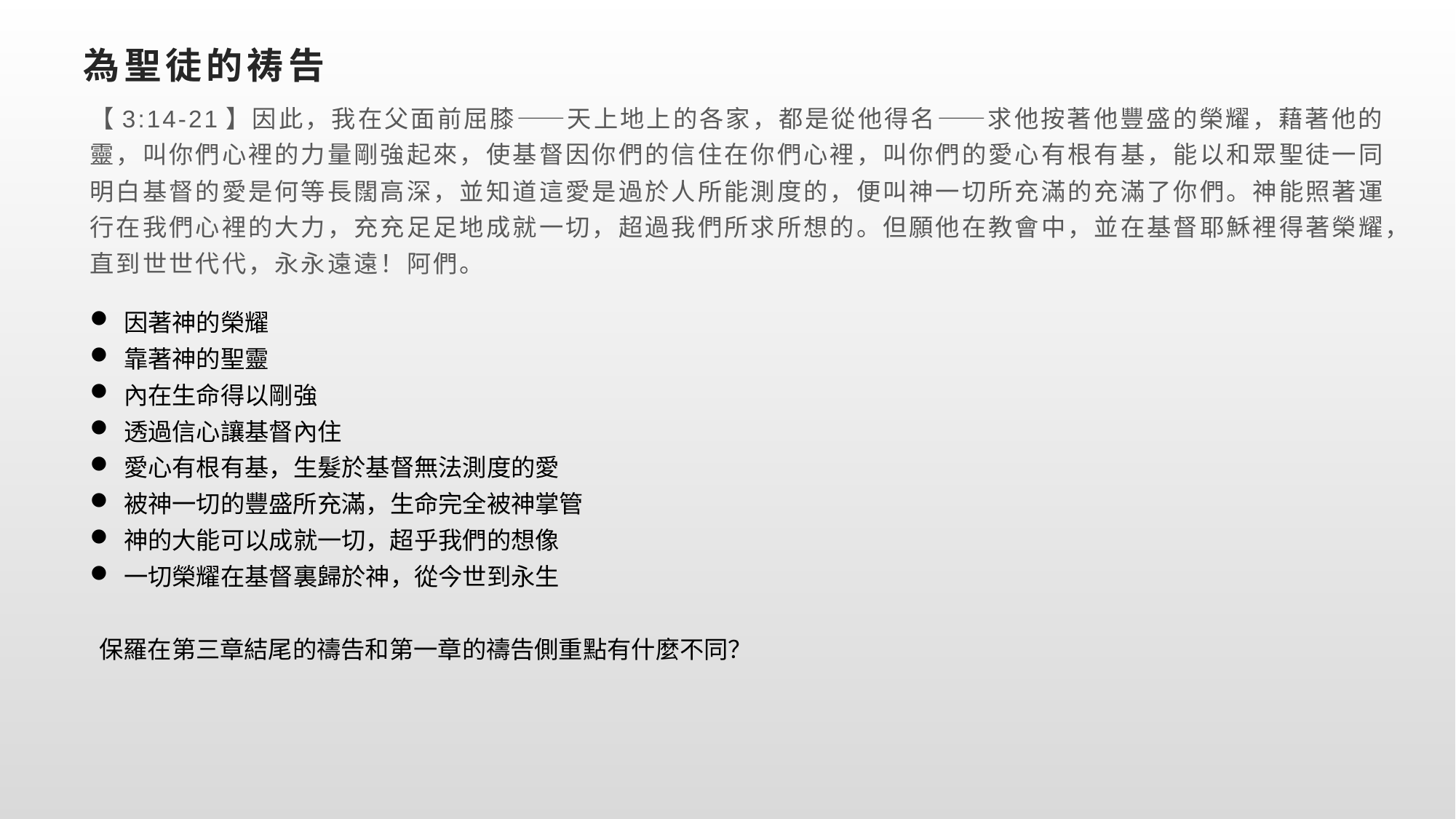

# 為聖徒的祷告
【3:14-21】因此，我在父面前屈膝——天上地上的各家，都是從他得名——求他按著他豐盛的榮耀，藉著他的靈，叫你們心裡的力量剛強起來，使基督因你們的信住在你們心裡，叫你們的愛心有根有基，能以和眾聖徒一同明白基督的愛是何等長闊高深，並知道這愛是過於人所能測度的，便叫神一切所充滿的充滿了你們。神能照著運行在我們心裡的大力，充充足足地成就一切，超過我們所求所想的。但願他在教會中，並在基督耶穌裡得著榮耀，直到世世代代，永永遠遠！阿們。
因著神的榮耀
靠著神的聖靈
內在生命得以剛強
透過信心讓基督內住
愛心有根有基，生髮於基督無法測度的愛
被神一切的豐盛所充滿，生命完全被神掌管
神的大能可以成就一切，超乎我們的想像
一切榮耀在基督裏歸於神，從今世到永生
保羅在第三章結尾的禱告和第一章的禱告側重點有什麼不同？